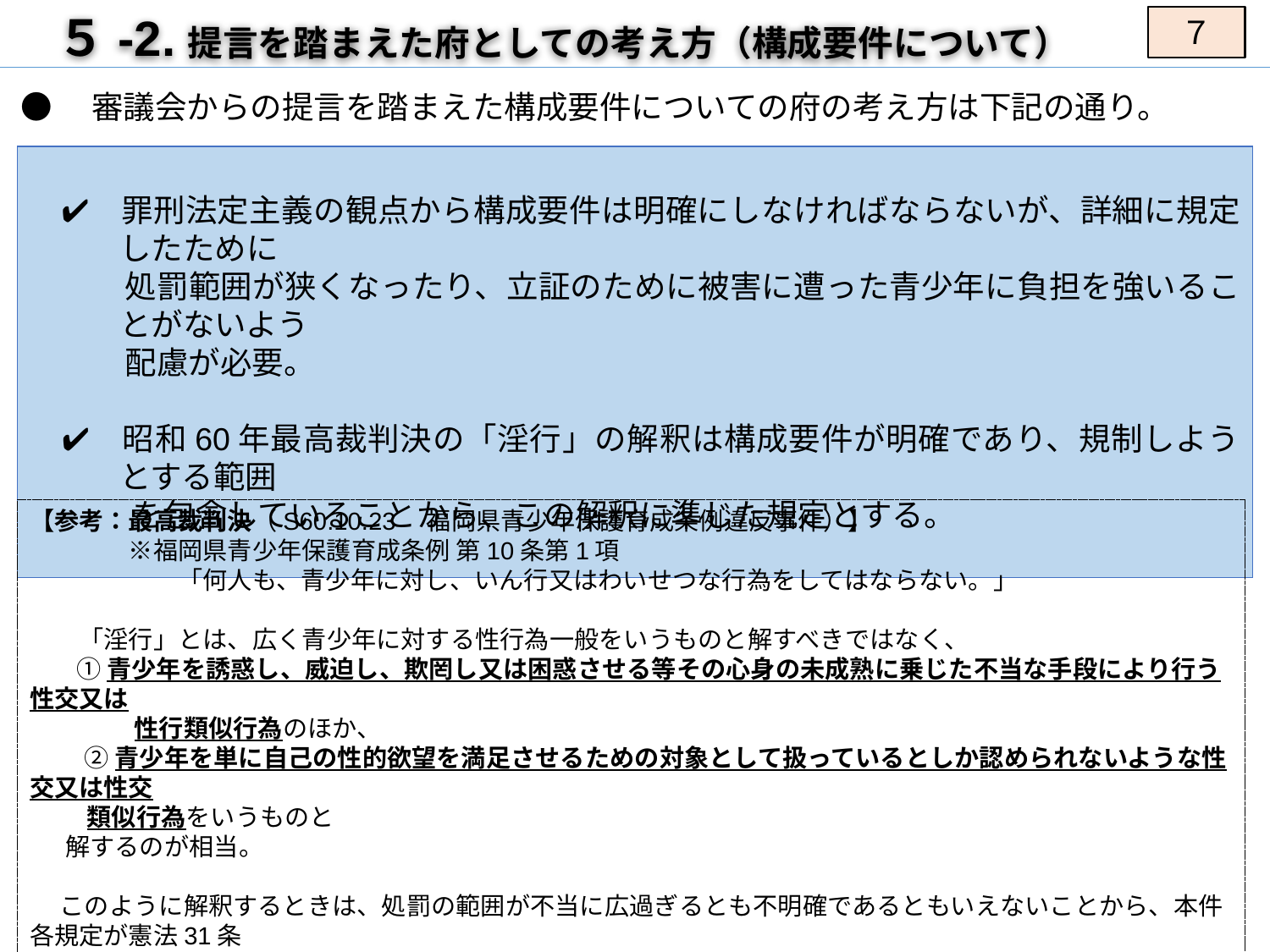

# ５-2.提言を踏まえた府としての考え方（構成要件について）
７
●　審議会からの提言を踏まえた構成要件についての府の考え方は下記の通り。

　✔　罪刑法定主義の観点から構成要件は明確にしなければならないが、詳細に規定したために
　　　処罰範囲が狭くなったり、立証のために被害に遭った青少年に負担を強いることがないよう
　　　配慮が必要。

　✔　昭和60年最高裁判決の「淫行」の解釈は構成要件が明確であり、規制しようとする範囲
　　　 を包含していることから、この解釈に準じた規定とする。

【参考：最高裁判決（S60.10.23　福岡県青少年保護育成条例違反事件）】
　　　　※福岡県青少年保護育成条例 第10条第1項
　　　　　　「何人も、青少年に対し、いん行又はわいせつな行為をしてはならない。」

　　「淫行」とは、広く青少年に対する性行為一般をいうものと解すべきではなく、
  　 ① 青少年を誘惑し、威迫し、欺罔し又は困惑させる等その心身の未成熟に乗じた不当な手段により行う性交又は
　　 　　性行類似行為のほか、
　　 ② 青少年を単に自己の性的欲望を満足させるための対象として扱っているとしか認められないような性交又は性交
         類似行為をいうものと
　  解するのが相当。

　 このように解釈するときは、処罰の範囲が不当に広過ぎるとも不明確であるともいえないことから、本件各規定が憲法31条
 の規定（罪刑法定主義）に違反するものとはいえない。